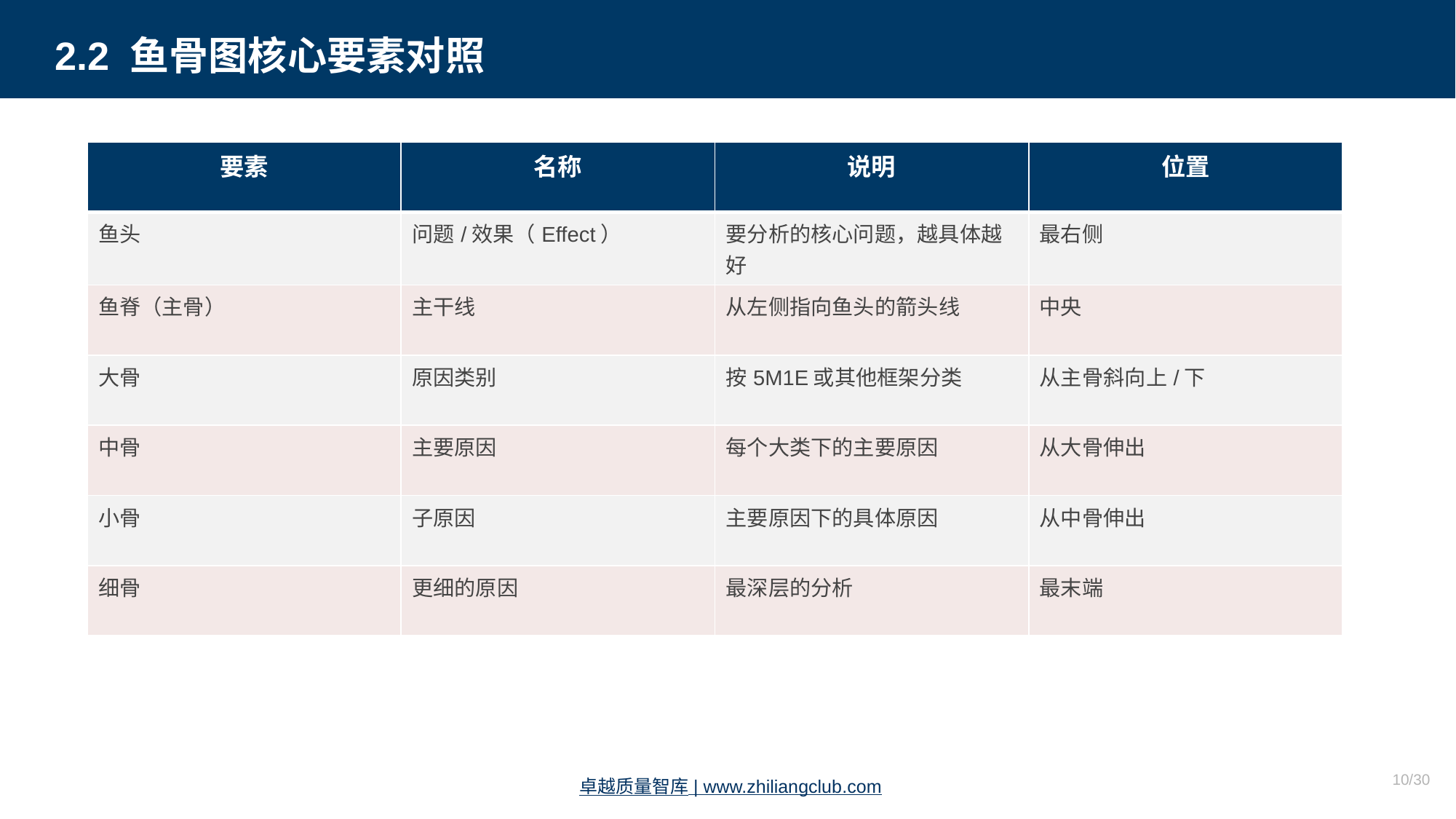

2.2 鱼骨图核心要素对照
| 要素 | 名称 | 说明 | 位置 |
| --- | --- | --- | --- |
| 鱼头 | 问题/效果（Effect） | 要分析的核心问题，越具体越好 | 最右侧 |
| 鱼脊（主骨） | 主干线 | 从左侧指向鱼头的箭头线 | 中央 |
| 大骨 | 原因类别 | 按5M1E或其他框架分类 | 从主骨斜向上/下 |
| 中骨 | 主要原因 | 每个大类下的主要原因 | 从大骨伸出 |
| 小骨 | 子原因 | 主要原因下的具体原因 | 从中骨伸出 |
| 细骨 | 更细的原因 | 最深层的分析 | 最末端 |
10/30